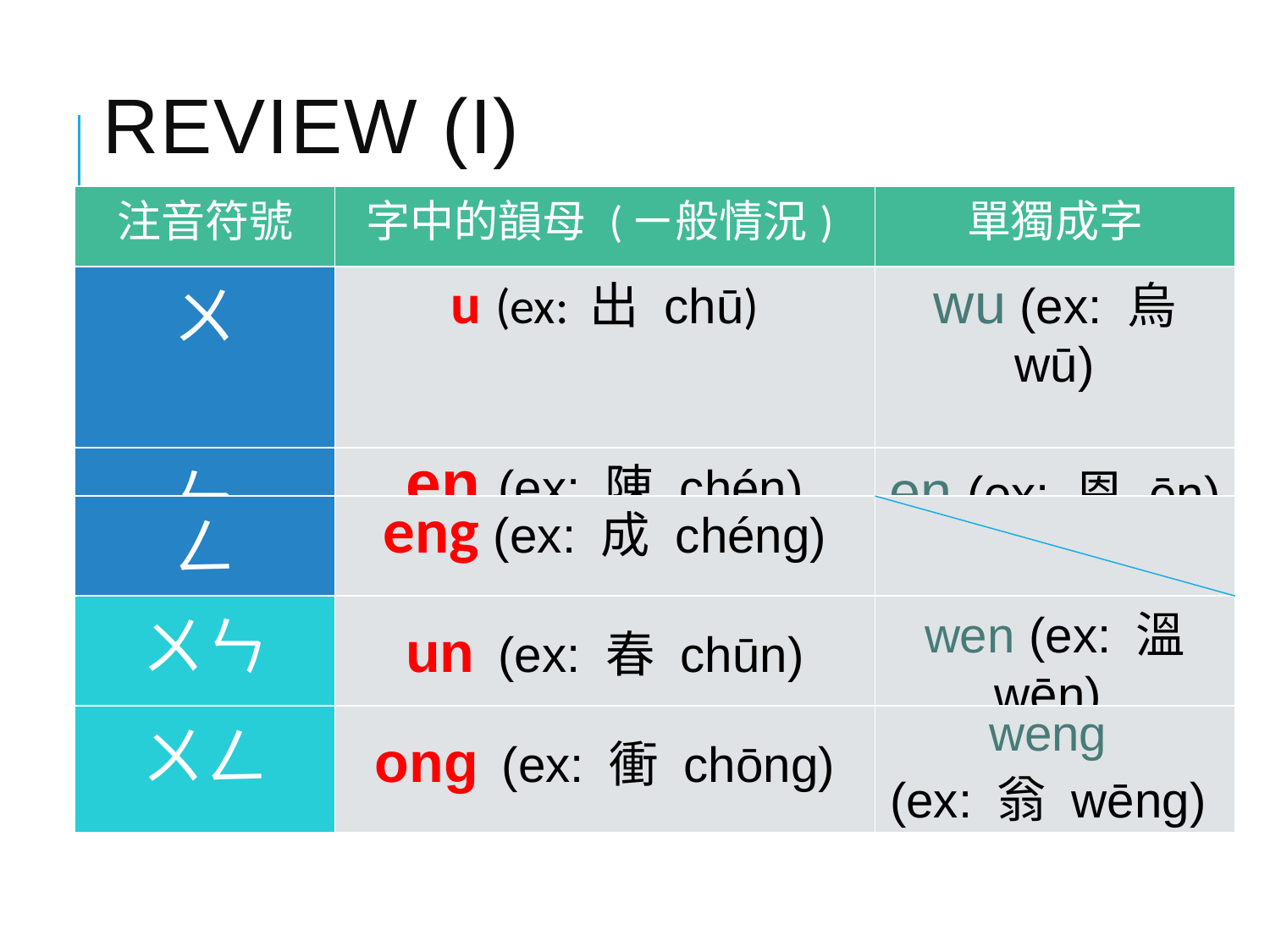

# REVIEW (I)
| 注音符號 | 字中的韻母 (ㄧ般情況) | 單獨成字 |
| --- | --- | --- |
| ㄨ | u (ex: 出 chū) | wu (ex: 烏 wū) |
| ㄣ | en (ex: 陳 chén) | en (ex: 恩 ēn) |
| ㄥ | eng (ex: 成 chéng) |  |
| --- | --- | --- |
| ㄨㄣ | un (ex: 春 chūn) | wen (ex: 溫 wēn) |
| --- | --- | --- |
| ㄨㄥ | ong (ex: 衝 chōng) | weng (ex: 翁 wēng) |
| --- | --- | --- |